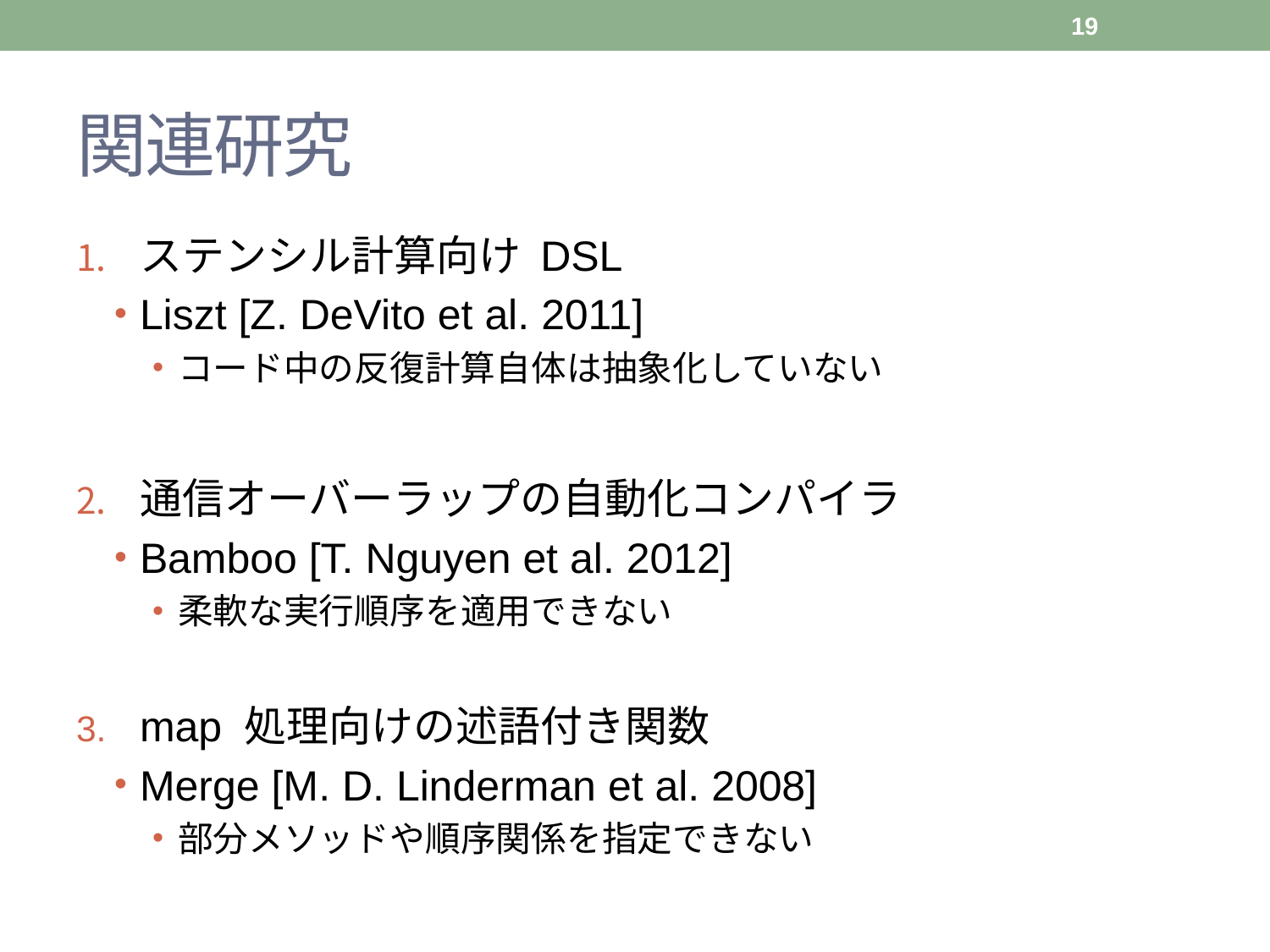

19
# 関連研究
ステンシル計算向け DSL
Liszt [Z. DeVito et al. 2011]
コード中の反復計算自体は抽象化していない

通信オーバーラップの自動化コンパイラ
Bamboo [T. Nguyen et al. 2012]
柔軟な実行順序を適用できない

map 処理向けの述語付き関数
Merge [M. D. Linderman et al. 2008]
部分メソッドや順序関係を指定できない